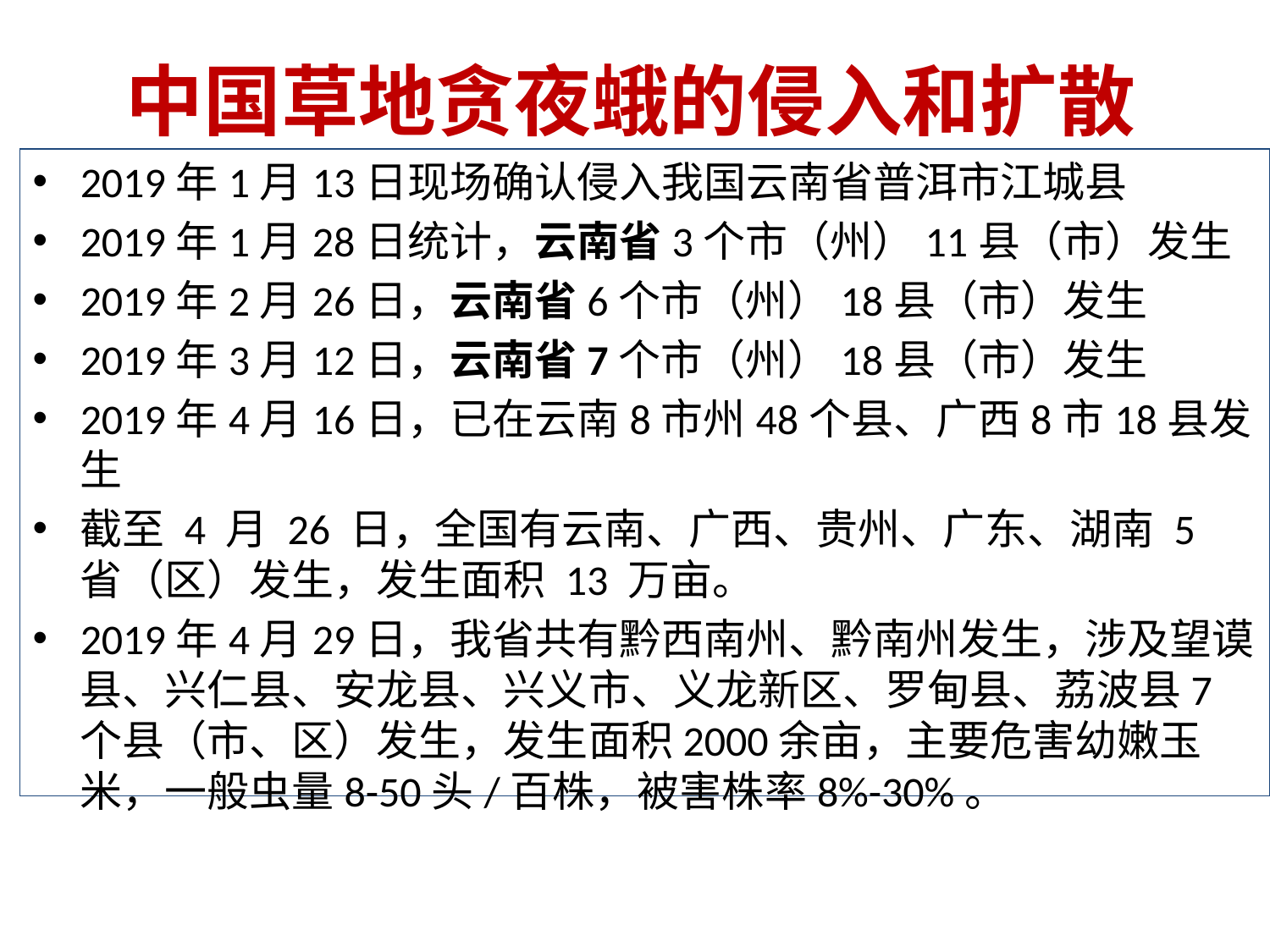

# 中国草地贪夜蛾的侵入和扩散
2019年1月13日现场确认侵入我国云南省普洱市江城县
2019年1月28日统计，云南省3个市（州）11县（市）发生
2019年2月26日，云南省6个市（州）18县（市）发生
2019年3月12日，云南省7个市（州）18县（市）发生
2019年4月16日，已在云南8市州48个县、广西8市18县发生
截至 4 月 26 日，全国有云南、广西、贵州、广东、湖南 5 省（区）发生，发生面积 13 万亩。
2019年4月29日，我省共有黔西南州、黔南州发生，涉及望谟县、兴仁县、安龙县、兴义市、义龙新区、罗甸县、荔波县7个县（市、区）发生，发生面积2000余亩，主要危害幼嫩玉米，一般虫量8-50头/百株，被害株率8%-30%。